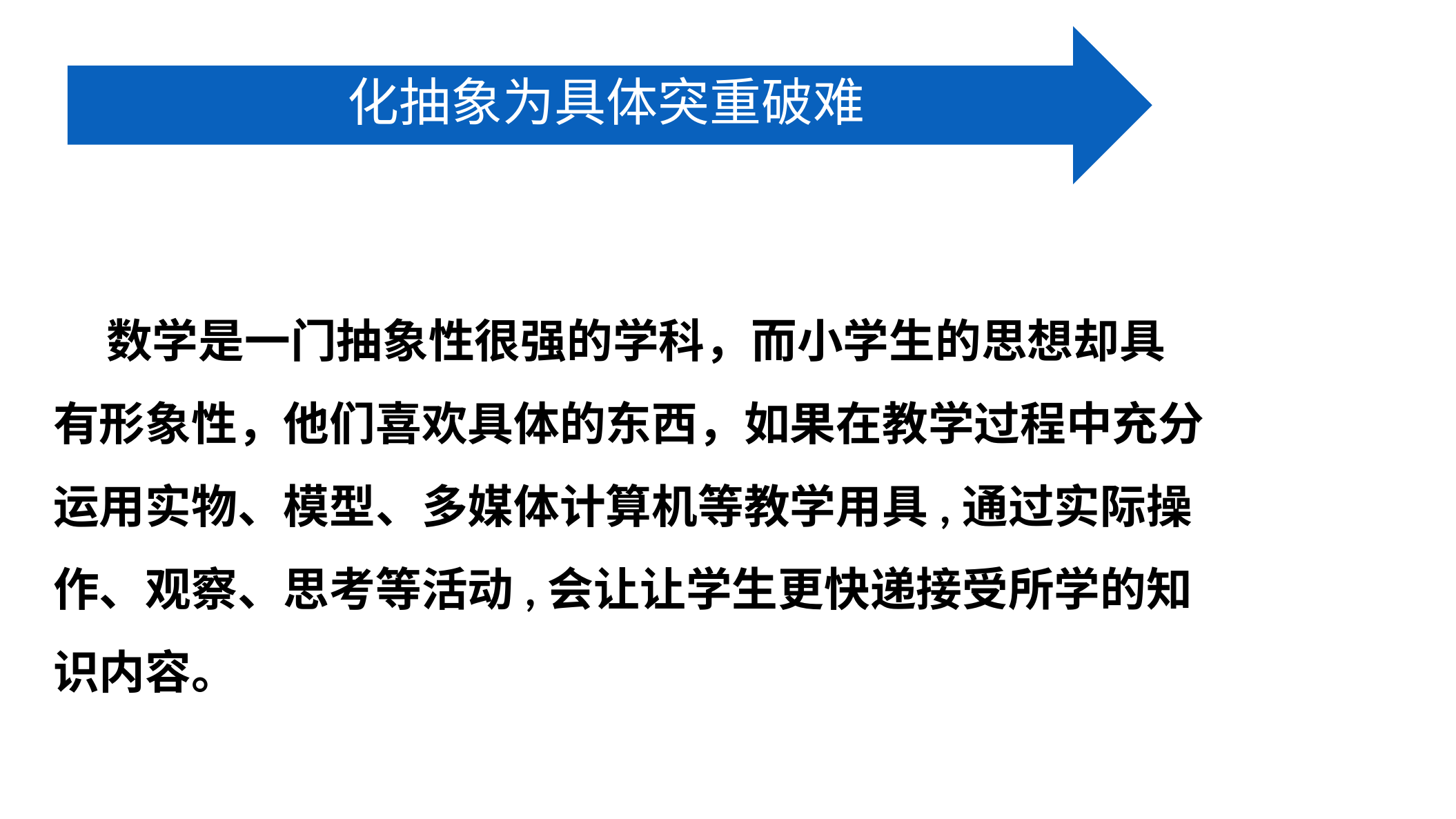

化抽象为具体突重破难
    数学是一门抽象性很强的学科，而小学生的思想却具有形象性，他们喜欢具体的东西，如果在教学过程中充分运用实物、模型、多媒体计算机等教学用具,通过实际操作、观察、思考等活动,会让让学生更快递接受所学的知识内容。